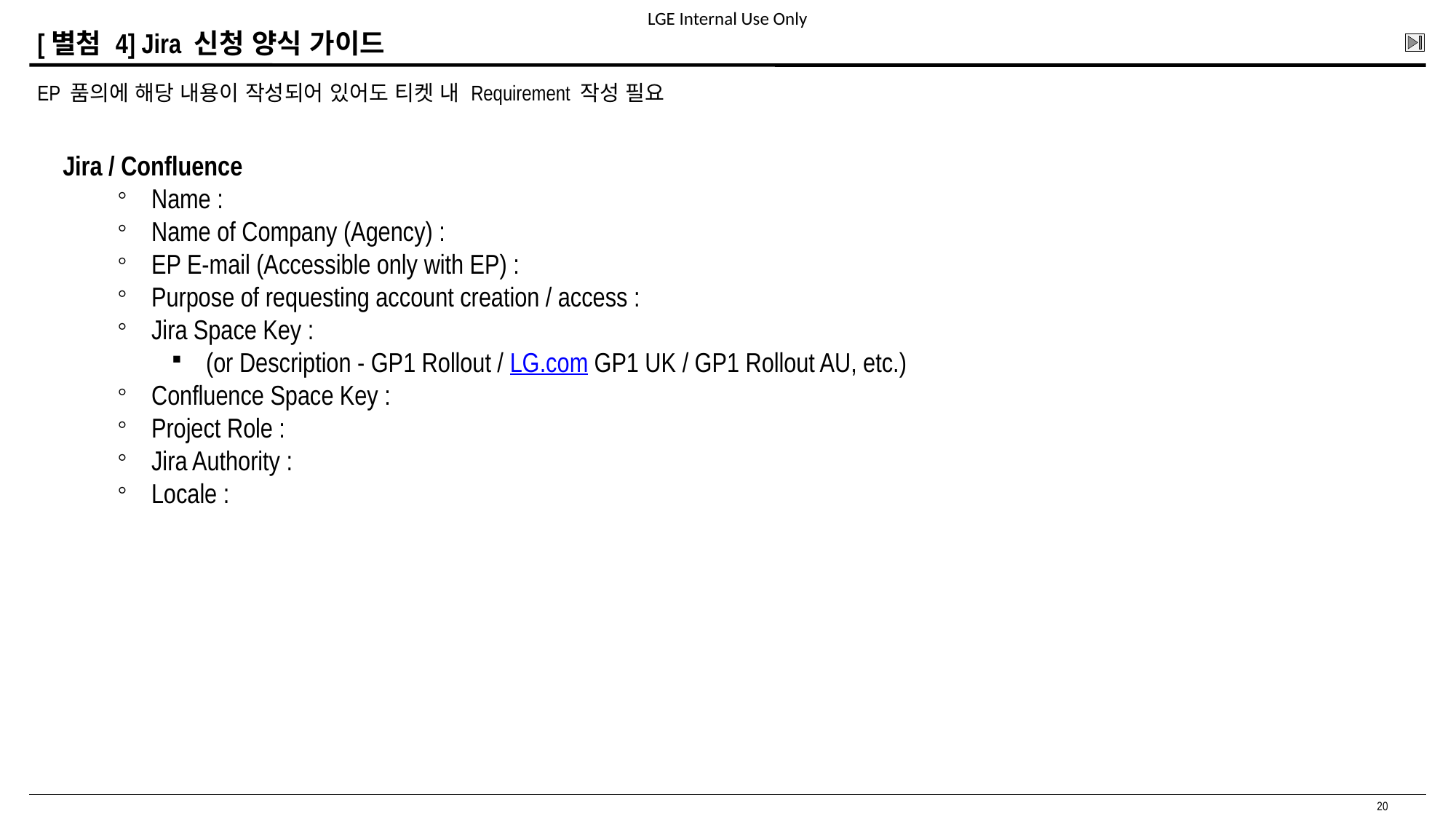

# [별첨 4] Jira 신청 양식 가이드

EP 품의에 해당 내용이 작성되어 있어도 티켓 내 Requirement 작성 필요
Jira / Confluence
Name :
Name of Company (Agency) :
EP E-mail (Accessible only with EP) :
Purpose of requesting account creation / access :
Jira Space Key :
(or Description - GP1 Rollout / LG.com GP1 UK / GP1 Rollout AU, etc.)
Confluence Space Key :
Project Role :
Jira Authority :
Locale :
20